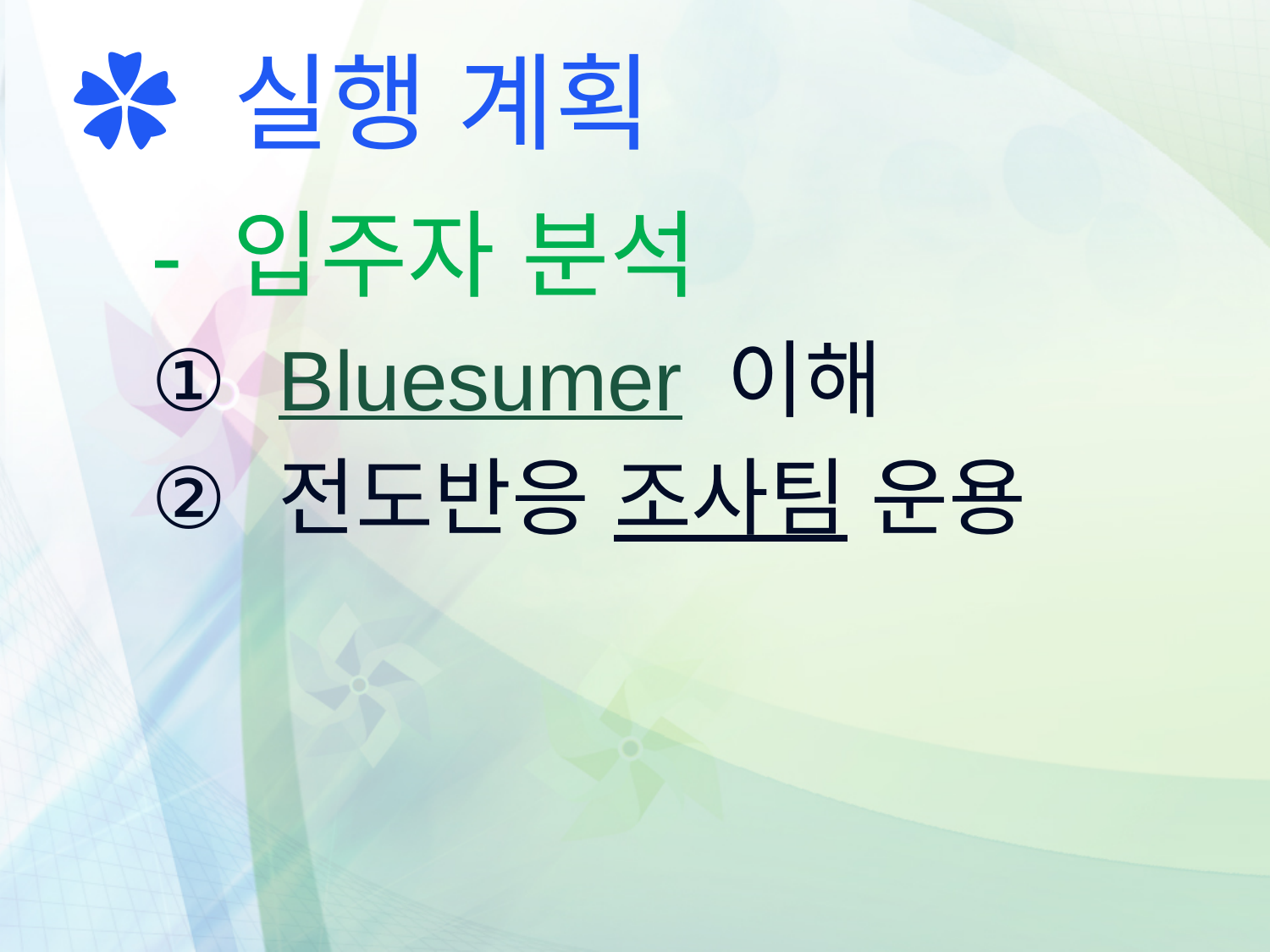

✿ 실행 계획
- 입주자 분석
Bluesumer 이해
전도반응 조사팀 운용